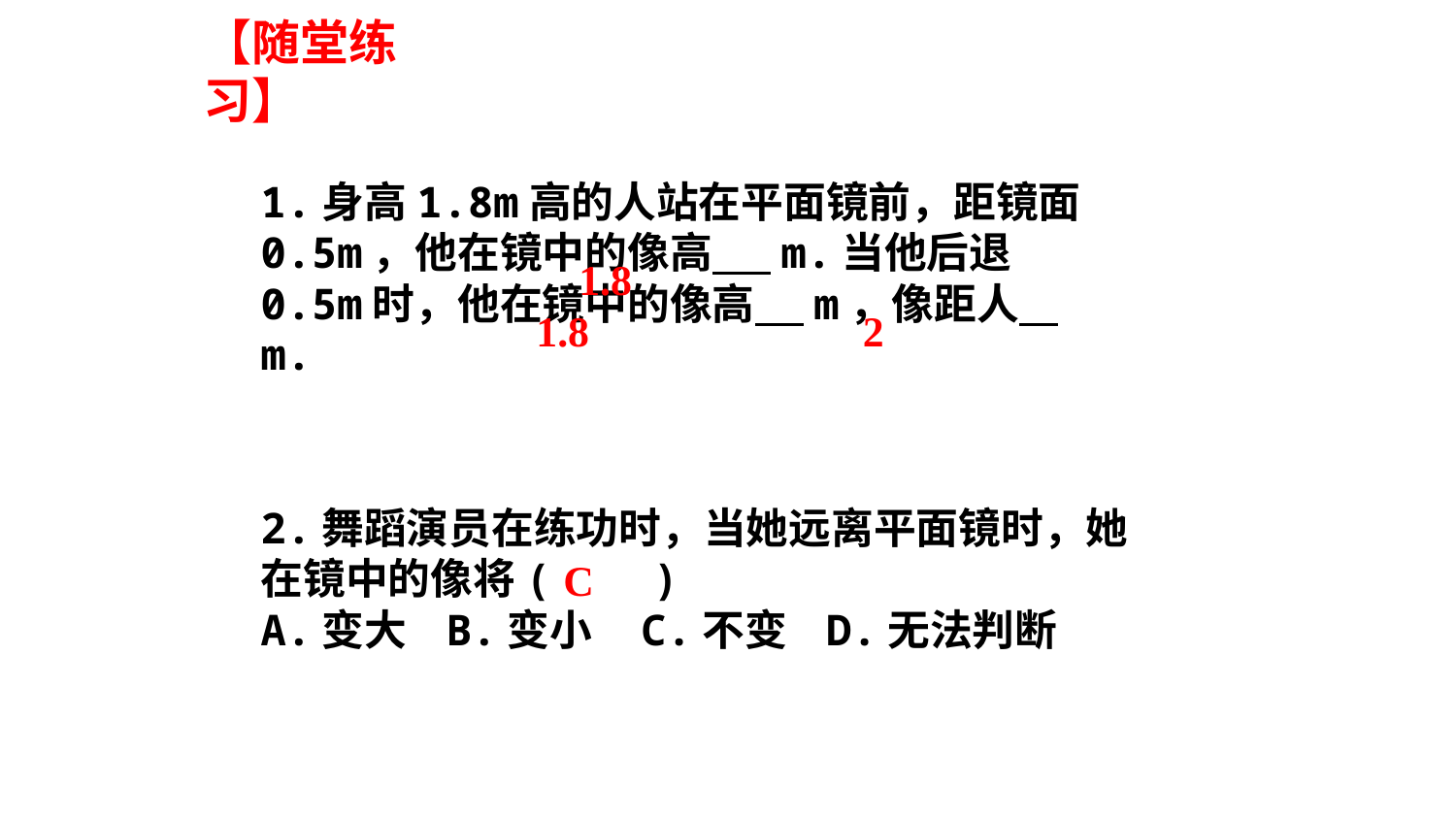

【随堂练习】
1.身高1.8m高的人站在平面镜前，距镜面0.5m，他在镜中的像高      m.当他后退0.5m时，他在镜中的像高     m，像距人     m.
1.8
1.8
2
2.舞蹈演员在练功时，当她远离平面镜时，她在镜中的像将(    )
A.变大   B.变小    C.不变   D.无法判断
C